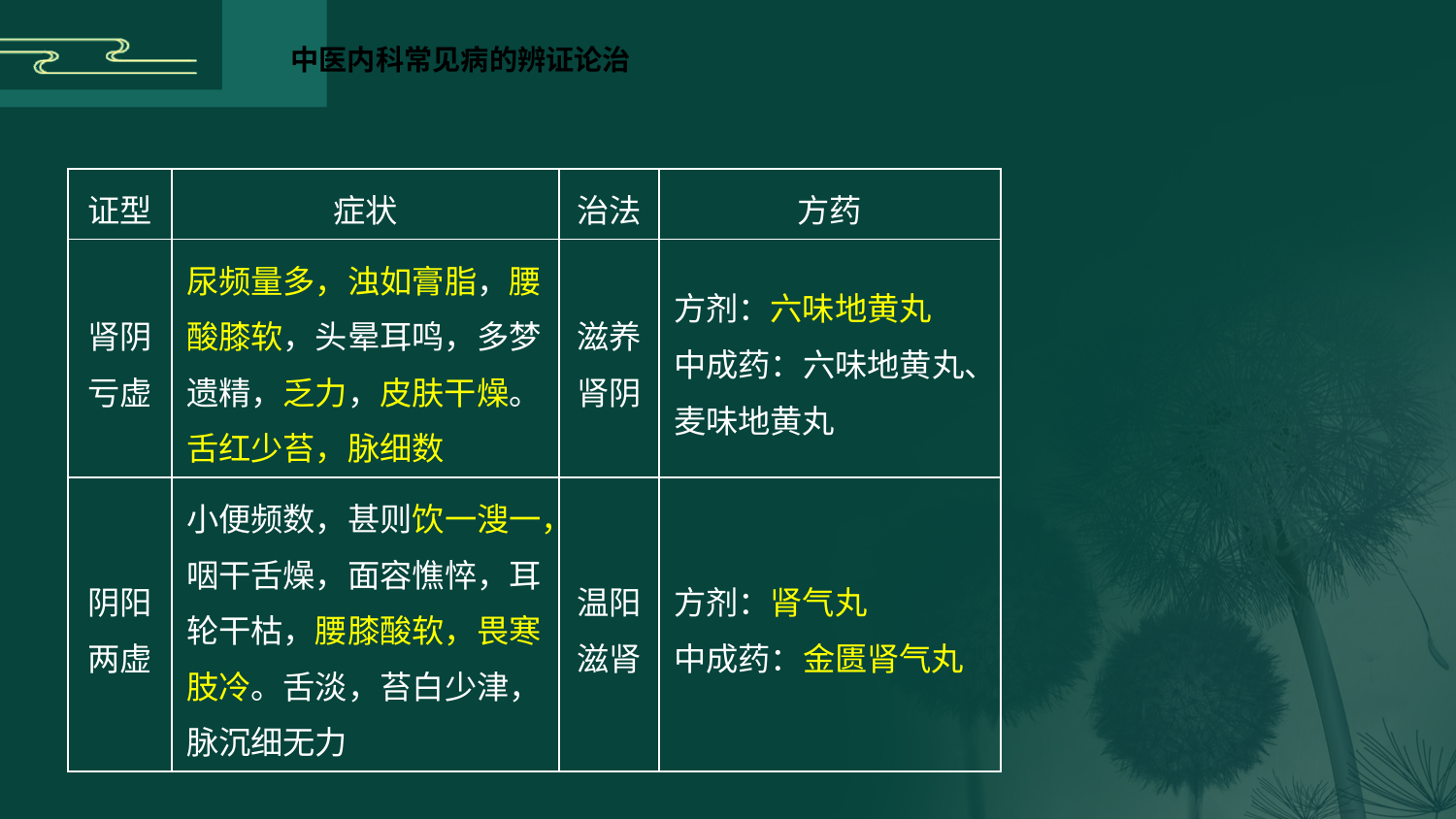

| 证型 | 症状 | 治法 | 方药 |
| --- | --- | --- | --- |
| 肾阴亏虚 | 尿频量多，浊如膏脂，腰酸膝软，头晕耳鸣，多梦遗精，乏力，皮肤干燥。舌红少苔，脉细数 | 滋养 肾阴 | 方剂：六味地黄丸 中成药：六味地黄丸、麦味地黄丸 |
| 阴阳 两虚 | 小便频数，甚则饮一溲一，咽干舌燥，面容憔悴，耳轮干枯，腰膝酸软，畏寒肢冷。舌淡，苔白少津，脉沉细无力 | 温阳 滋肾 | 方剂：肾气丸 中成药：金匮肾气丸 |